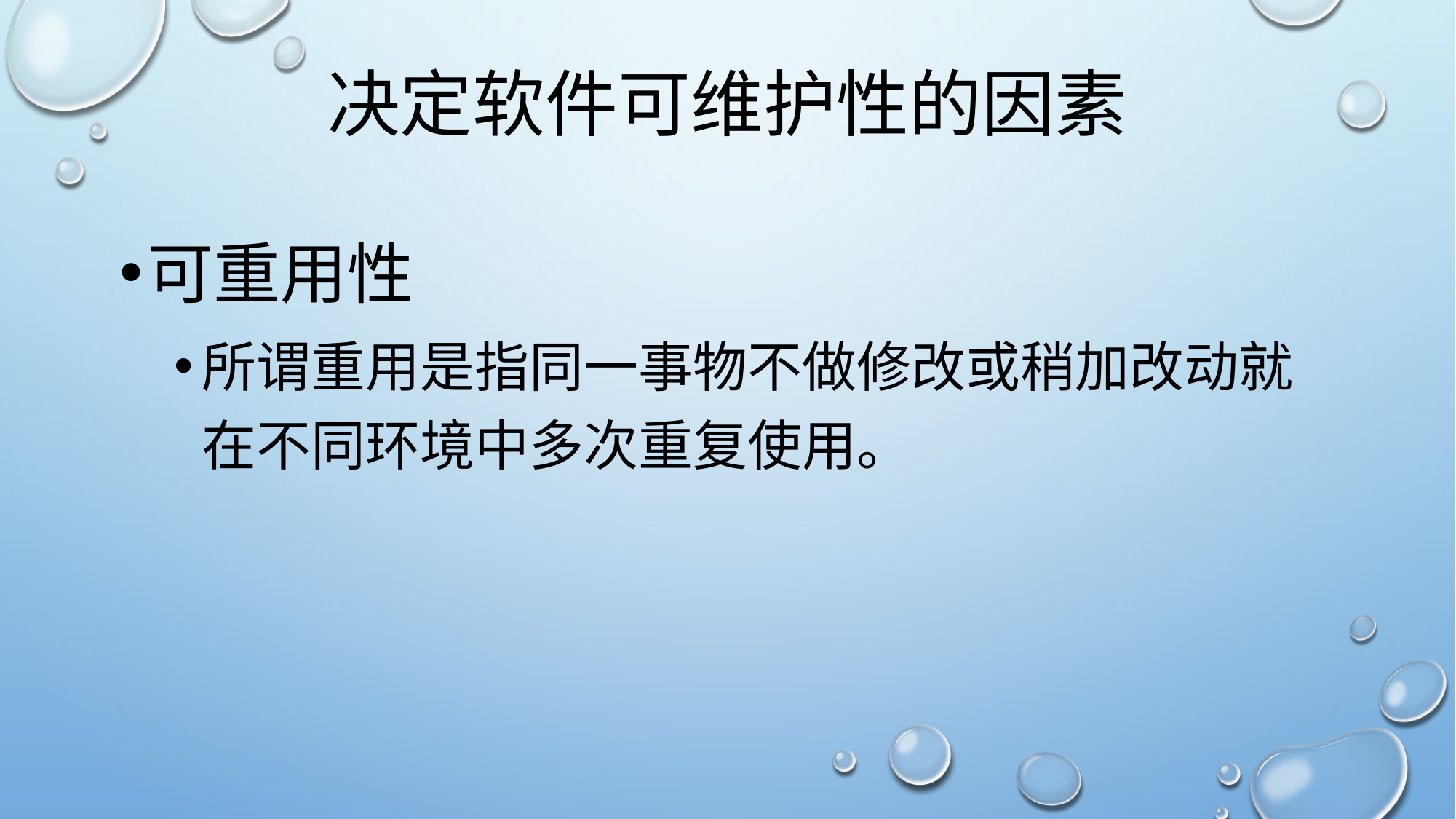

# 决定软件可维护性的因素
可重用性
所谓重用是指同一事物不做修改或稍加改动就在不同环境中多次重复使用。